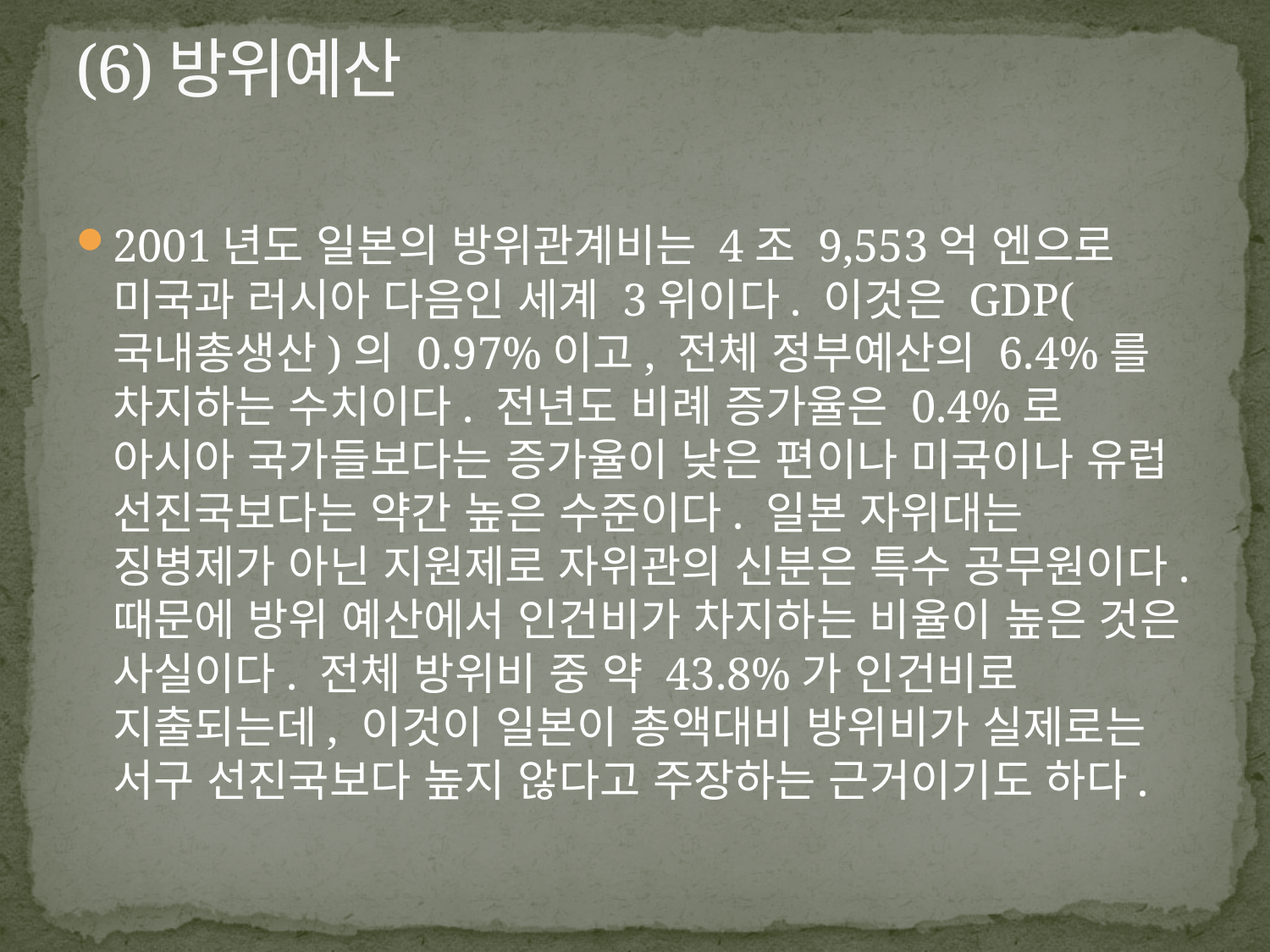

# (6)방위예산
2001년도 일본의 방위관계비는 4조 9,553억 엔으로 미국과 러시아 다음인 세계 3위이다. 이것은 GDP(국내총생산)의 0.97%이고, 전체 정부예산의 6.4%를 차지하는 수치이다. 전년도 비례 증가율은 0.4%로 아시아 국가들보다는 증가율이 낮은 편이나 미국이나 유럽 선진국보다는 약간 높은 수준이다. 일본 자위대는 징병제가 아닌 지원제로 자위관의 신분은 특수 공무원이다. 때문에 방위 예산에서 인건비가 차지하는 비율이 높은 것은 사실이다. 전체 방위비 중 약 43.8%가 인건비로 지출되는데, 이것이 일본이 총액대비 방위비가 실제로는 서구 선진국보다 높지 않다고 주장하는 근거이기도 하다.